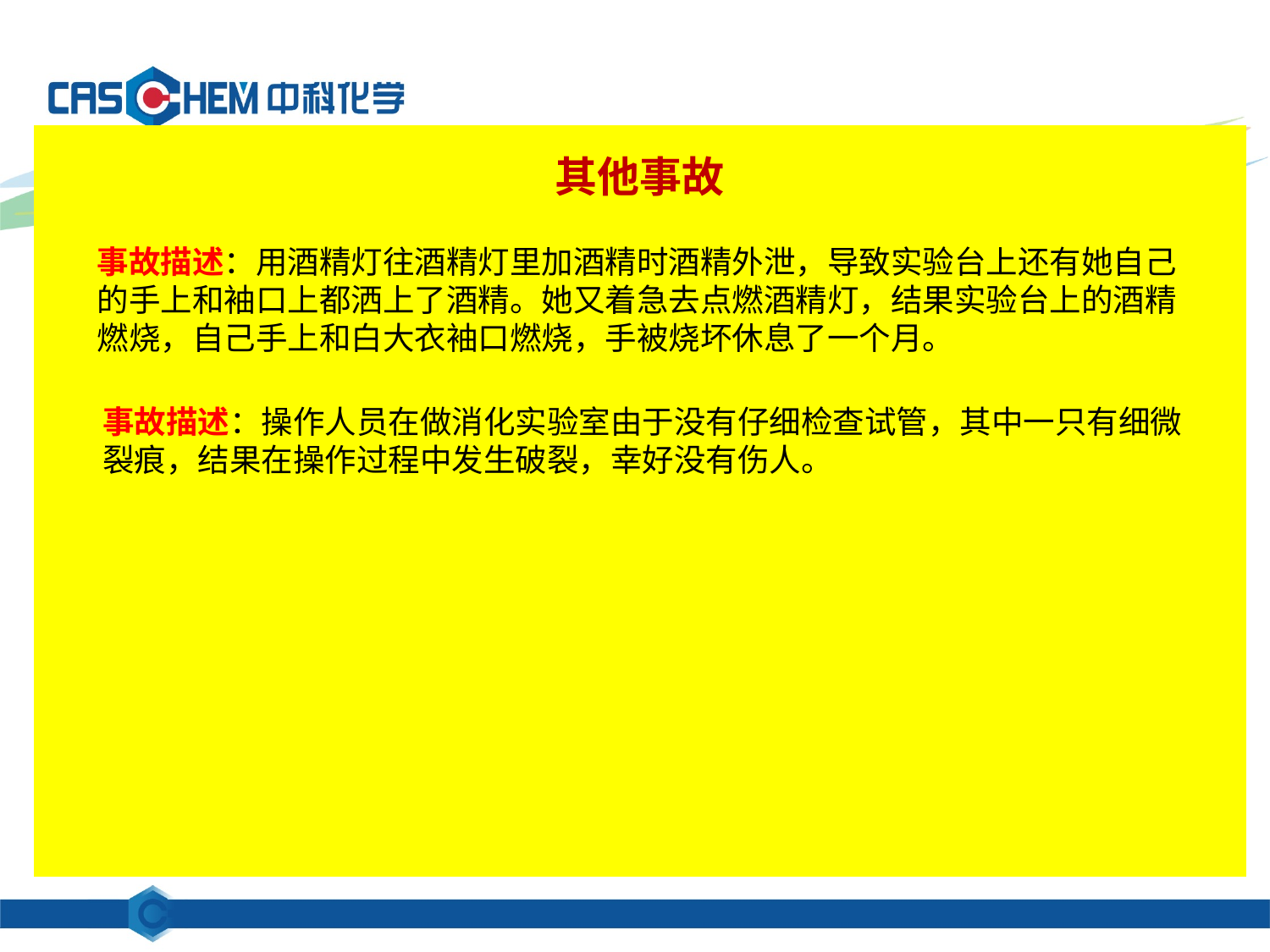

其他事故
事故描述：用酒精灯往酒精灯里加酒精时酒精外泄，导致实验台上还有她自己的手上和袖口上都洒上了酒精。她又着急去点燃酒精灯，结果实验台上的酒精燃烧，自己手上和白大衣袖口燃烧，手被烧坏休息了一个月。

事故描述：操作人员在做消化实验室由于没有仔细检查试管，其中一只有细微裂痕，结果在操作过程中发生破裂，幸好没有伤人。